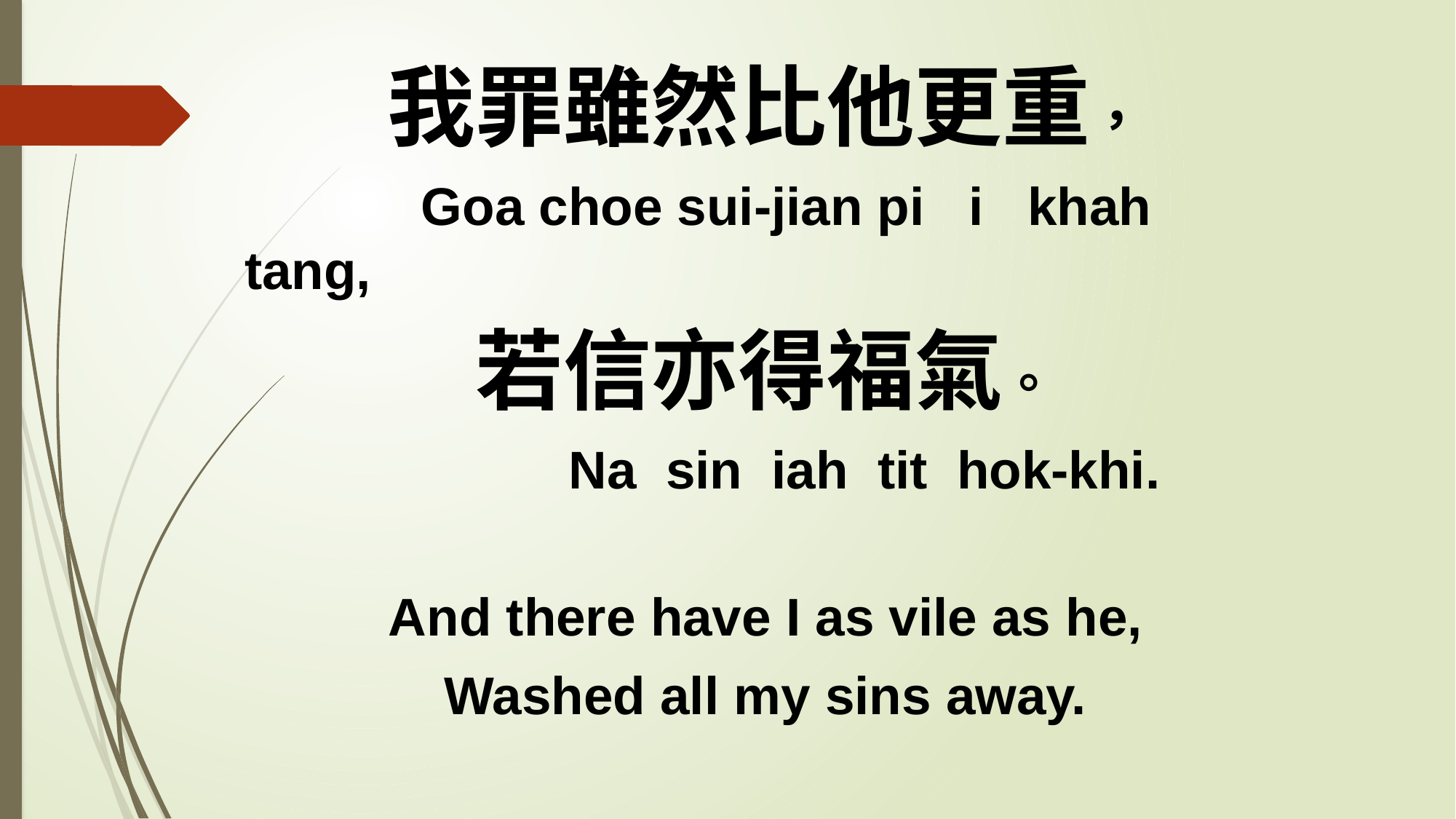

我罪雖然比他更重，
            Goa choe sui-jian pi   i   khah tang,
若信亦得福氣。
                      Na  sin  iah  tit  hok-khi.

And there have I as vile as he,
Washed all my sins away.